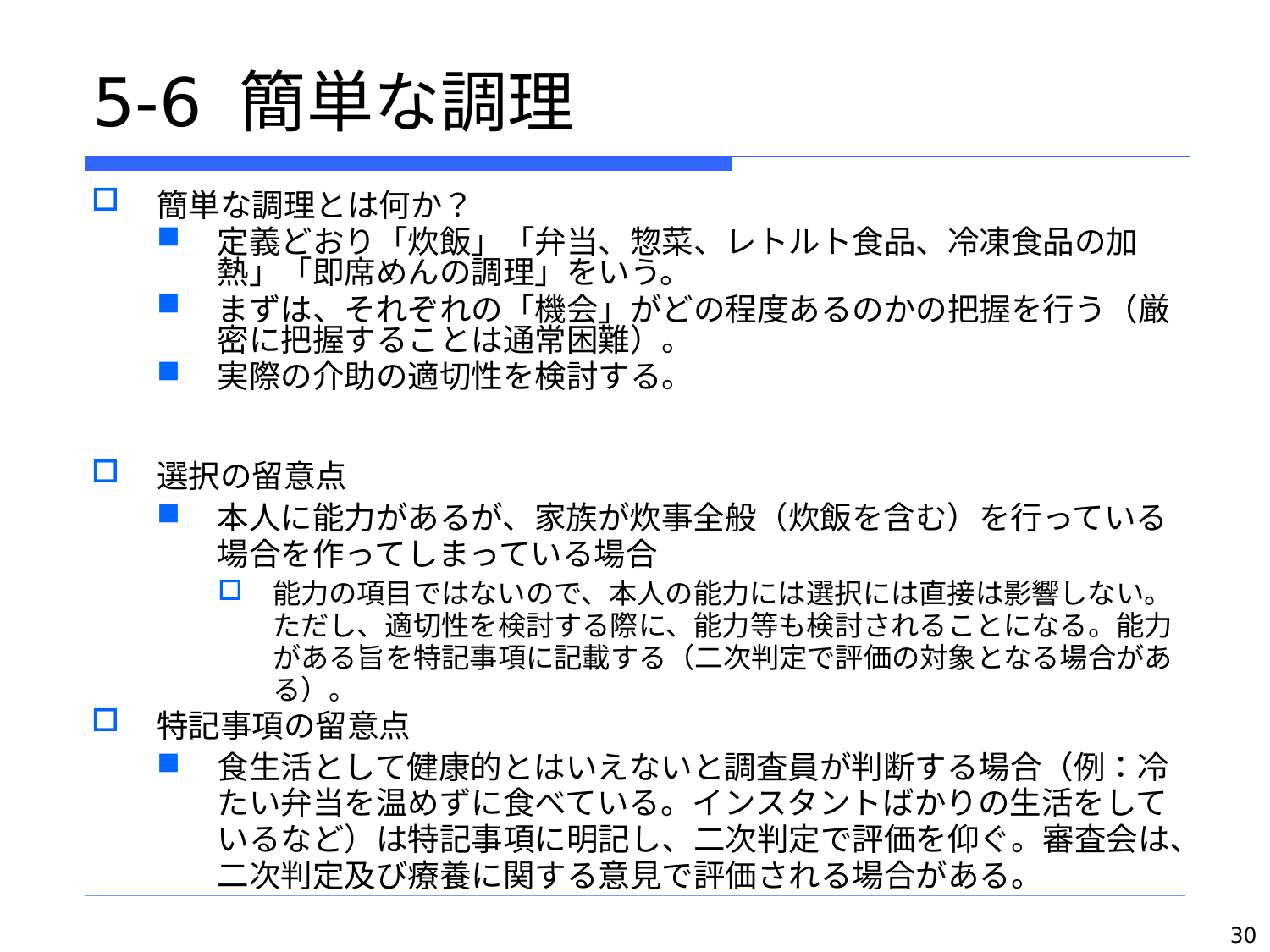

# 5-6 簡単な調理
簡単な調理とは何か？
定義どおり「炊飯」「弁当、惣菜、レトルト食品、冷凍食品の加熱」「即席めんの調理」をいう。
まずは、それぞれの「機会」がどの程度あるのかの把握を行う（厳密に把握することは通常困難）。
実際の介助の適切性を検討する。

選択の留意点
本人に能力があるが、家族が炊事全般（炊飯を含む）を行っている場合を作ってしまっている場合
能力の項目ではないので、本人の能力には選択には直接は影響しない。ただし、適切性を検討する際に、能力等も検討されることになる。能力がある旨を特記事項に記載する（二次判定で評価の対象となる場合がある）。
特記事項の留意点
食生活として健康的とはいえないと調査員が判断する場合（例：冷たい弁当を温めずに食べている。インスタントばかりの生活をしているなど）は特記事項に明記し、二次判定で評価を仰ぐ。審査会は、二次判定及び療養に関する意見で評価される場合がある。
30